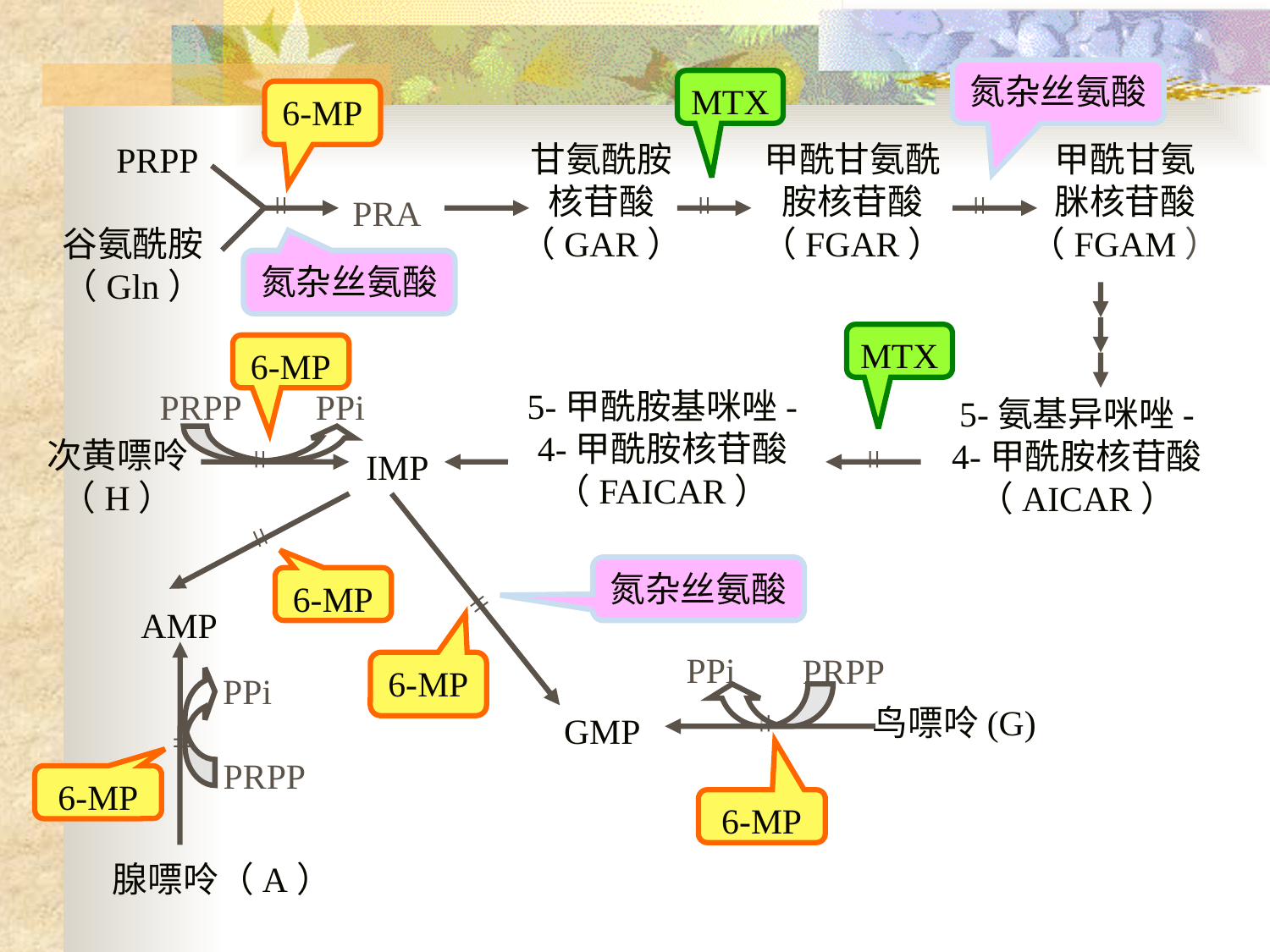

氮杂丝氨酸
氮杂丝氨酸
氮杂丝氨酸
MTX
MTX
6-MP
6-MP
6-MP
6-MP
6-MP
甘氨酰胺
核苷酸
（GAR）
甲酰甘氨
脒核苷酸
（FGAM）
PRPP

PRA

=
=
=

谷氨酰胺
（Gln）
甲酰甘氨酰
胺核苷酸
（FGAR）

5-甲酰胺基咪唑-
4-甲酰胺核苷酸
（FAICAR）
5-氨基异咪唑-
4-甲酰胺核苷酸
（AICAR）
IMP
=

PRPP
PPi

次黄嘌呤
（H）
=

=
AMP

=
GMP

PPi

=
PRPP
腺嘌呤（A）
PPi
PRPP

鸟嘌呤(G)
=

6-MP